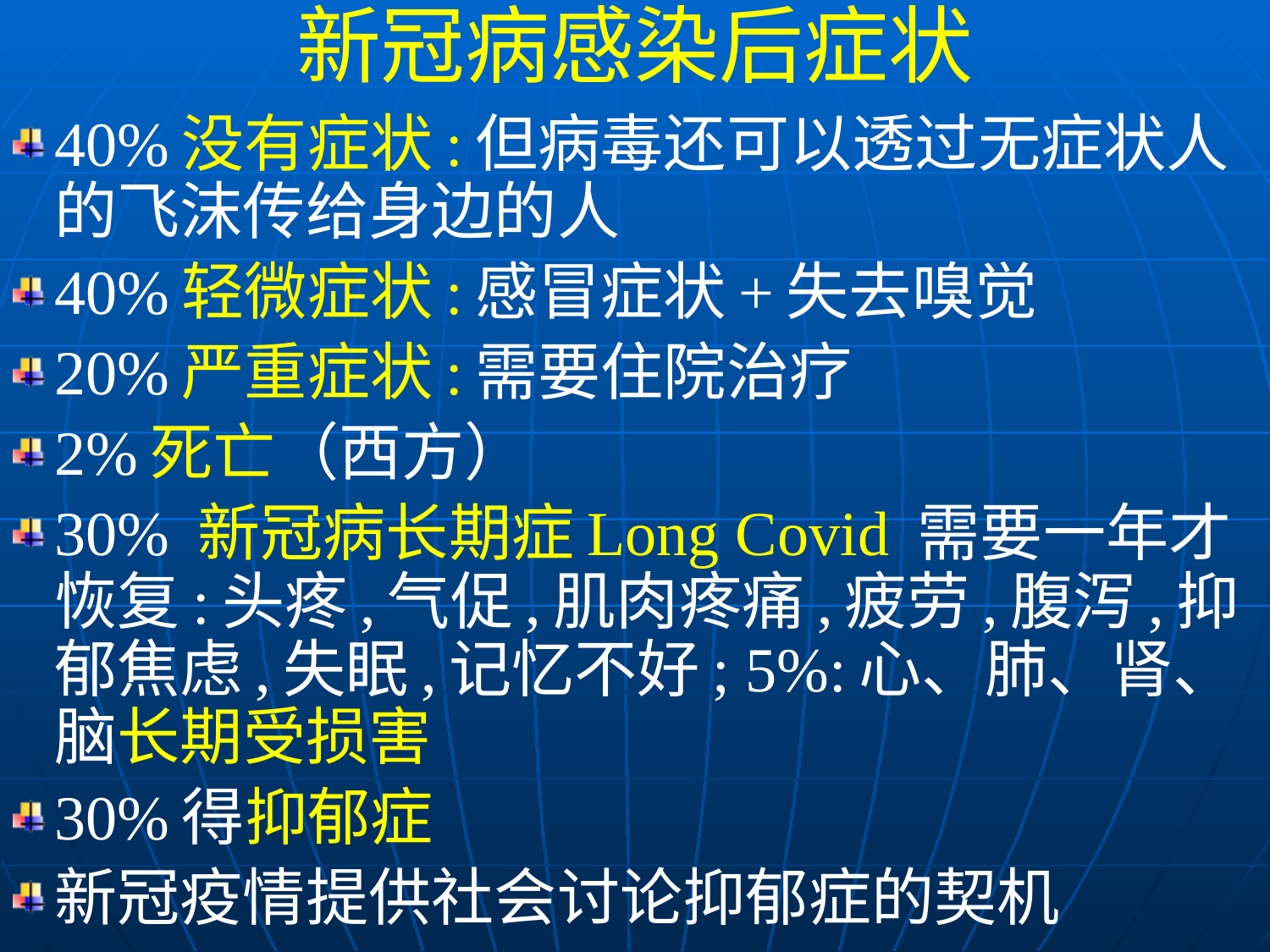

新冠病感染后症状
40%没有症状:但病毒还可以透过无症状人的飞沫传给身边的人
40%轻微症状:感冒症状+失去嗅觉
20%严重症状:需要住院治疗
2%死亡（西方）
30% 新冠病长期症Long Covid 需要一年才恢复:头疼,气促,肌肉疼痛,疲劳,腹泻,抑郁焦虑,失眠,记忆不好; 5%:心、肺、肾、脑长期受损害
30%得抑郁症
新冠疫情提供社会讨论抑郁症的契机